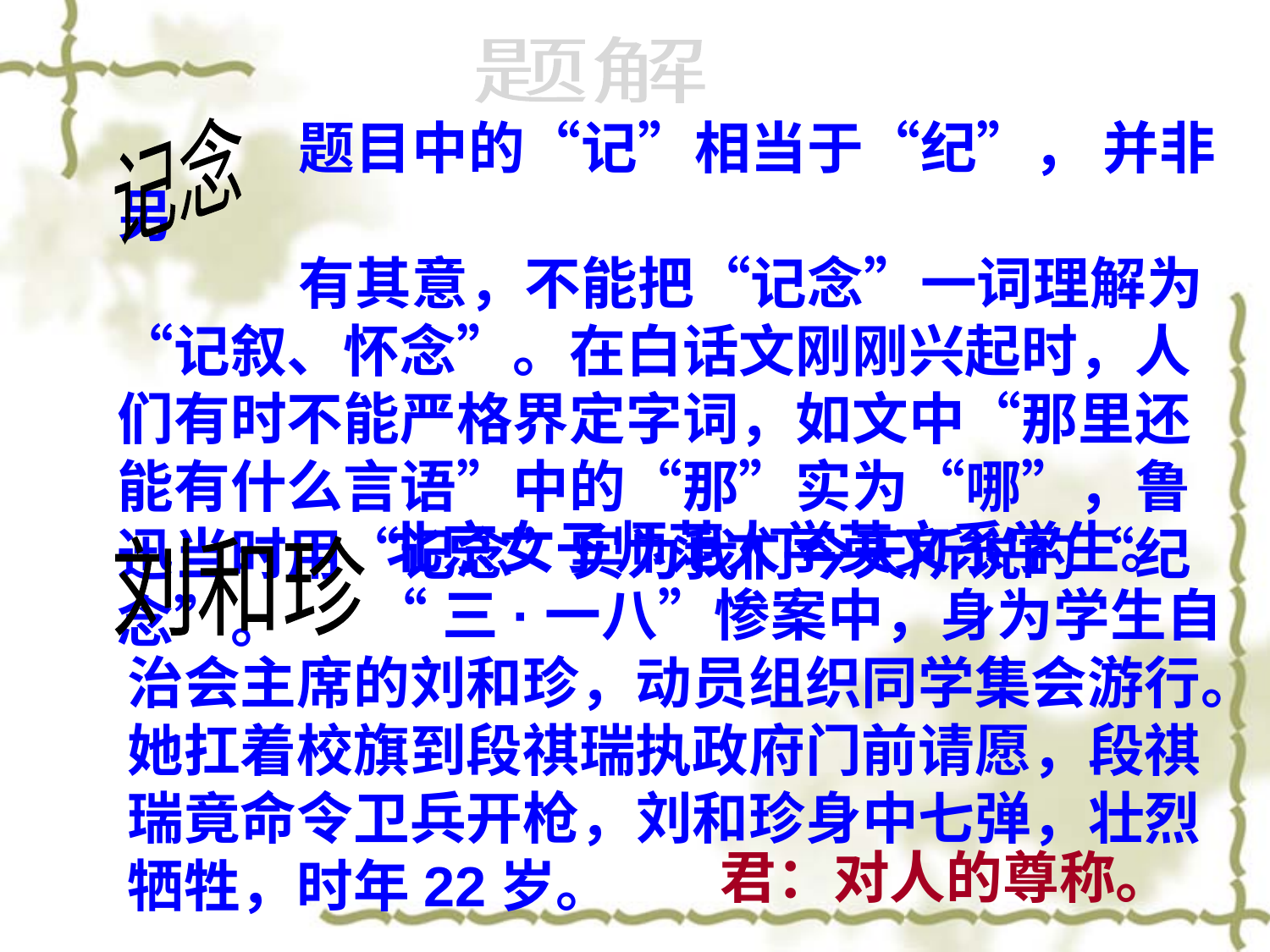

题解
             题目中的“记”相当于“纪”， 并非另
             有其意，不能把“记念”一词理解为“记叙、怀念”。在白话文刚刚兴起时，人们有时不能严格界定字词，如文中“那里还能有什么言语”中的“那”实为“哪”，鲁迅当时用“记念”实为我们今天所说的“纪念”。
记念
                   北京女子师范大学英文系学生。
                   “三·一八”惨案中，身为学生自治会主席的刘和珍，动员组织同学集会游行。她扛着校旗到段祺瑞执政府门前请愿，段祺瑞竟命令卫兵开枪，刘和珍身中七弹，壮烈牺牲，时年22岁。
刘和珍
 君：对人的尊称。